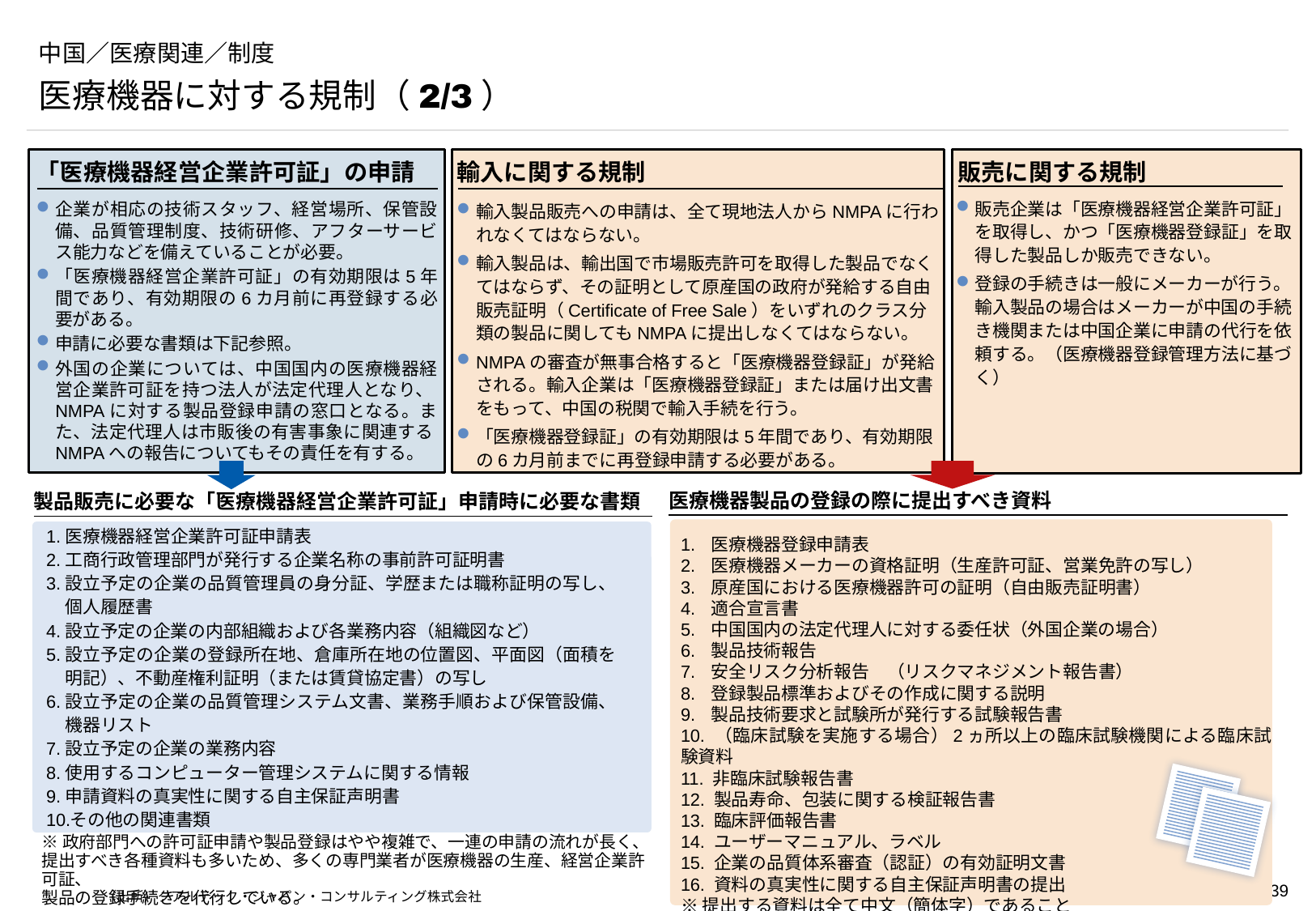

中国／医療関連／制度
医療機器に対する規制（2/3）

「医療機器経営企業許可証」の申請
輸入に関する規制
販売に関する規制
販売企業は「医療機器経営企業許可証」を取得し、かつ「医療機器登録証」を取得した製品しか販売できない。
登録の手続きは一般にメーカーが行う。輸入製品の場合はメーカーが中国の手続き機関または中国企業に申請の代行を依頼する。（医療機器登録管理方法に基づく）
企業が相応の技術スタッフ、経営場所、保管設備、品質管理制度、技術研修、アフターサービス能力などを備えていることが必要。
「医療機器経営企業許可証」の有効期限は5年間であり、有効期限の6カ月前に再登録する必要がある。
申請に必要な書類は下記参照。
外国の企業については、中国国内の医療機器経営企業許可証を持つ法人が法定代理人となり、NMPAに対する製品登録申請の窓口となる。また、法定代理人は市販後の有害事象に関連するNMPAへの報告についてもその責任を有する。

輸入製品販売への申請は、全て現地法人からNMPAに行われなくてはならない。
輸入製品は、輸出国で市場販売許可を取得した製品でなくてはならず、その証明として原産国の政府が発給する自由販売証明（Certificate of Free Sale）をいずれのクラス分類の製品に関してもNMPAに提出しなくてはならない。
NMPAの審査が無事合格すると「医療機器登録証」が発給される。輸入企業は「医療機器登録証」または届け出文書をもって、中国の税関で輸入手続を行う。
「医療機器登録証」の有効期限は5年間であり、有効期限の6カ月前までに再登録申請する必要がある。

医療機器製品の登録の際に提出すべき資料
製品販売に必要な「医療機器経営企業許可証」申請時に必要な書類
医療機器経営企業許可証申請表
工商行政管理部門が発行する企業名称の事前許可証明書
設立予定の企業の品質管理員の身分証、学歴または職称証明の写し、個人履歴書
設立予定の企業の内部組織および各業務内容（組織図など）
設立予定の企業の登録所在地、倉庫所在地の位置図、平面図（面積を明記）、不動産権利証明（または賃貸協定書）の写し
設立予定の企業の品質管理システム文書、業務手順および保管設備、機器リスト
設立予定の企業の業務内容
使用するコンピューター管理システムに関する情報
申請資料の真実性に関する自主保証声明書
その他の関連書類
医療機器登録申請表
医療機器メーカーの資格証明（生産許可証、営業免許の写し）
原産国における医療機器許可の証明（自由販売証明書）
適合宣言書
中国国内の法定代理人に対する委任状（外国企業の場合）
製品技術報告
安全リスク分析報告　（リスクマネジメント報告書）
登録製品標準およびその作成に関する説明
製品技術要求と試験所が発行する試験報告書
10. （臨床試験を実施する場合）2ヵ所以上の臨床試験機関による臨床試験資料
11. 非臨床試験報告書
12. 製品寿命、包装に関する検証報告書
13. 臨床評価報告書
14. ユーザーマニュアル、ラベル
15. 企業の品質体系審査（認証）の有効証明文書
16. 資料の真実性に関する自主保証声明書の提出
※提出する資料は全て中文（簡体字）であること

※政府部門への許可証申請や製品登録はやや複雑で、一連の申請の流れが長く、
提出すべき各種資料も多いため、多くの専門業者が医療機器の生産、経営企業許可証、
製品の登録手続きを代行している。
（出所）クアルテック・ジャパン・コンサルティング株式会社